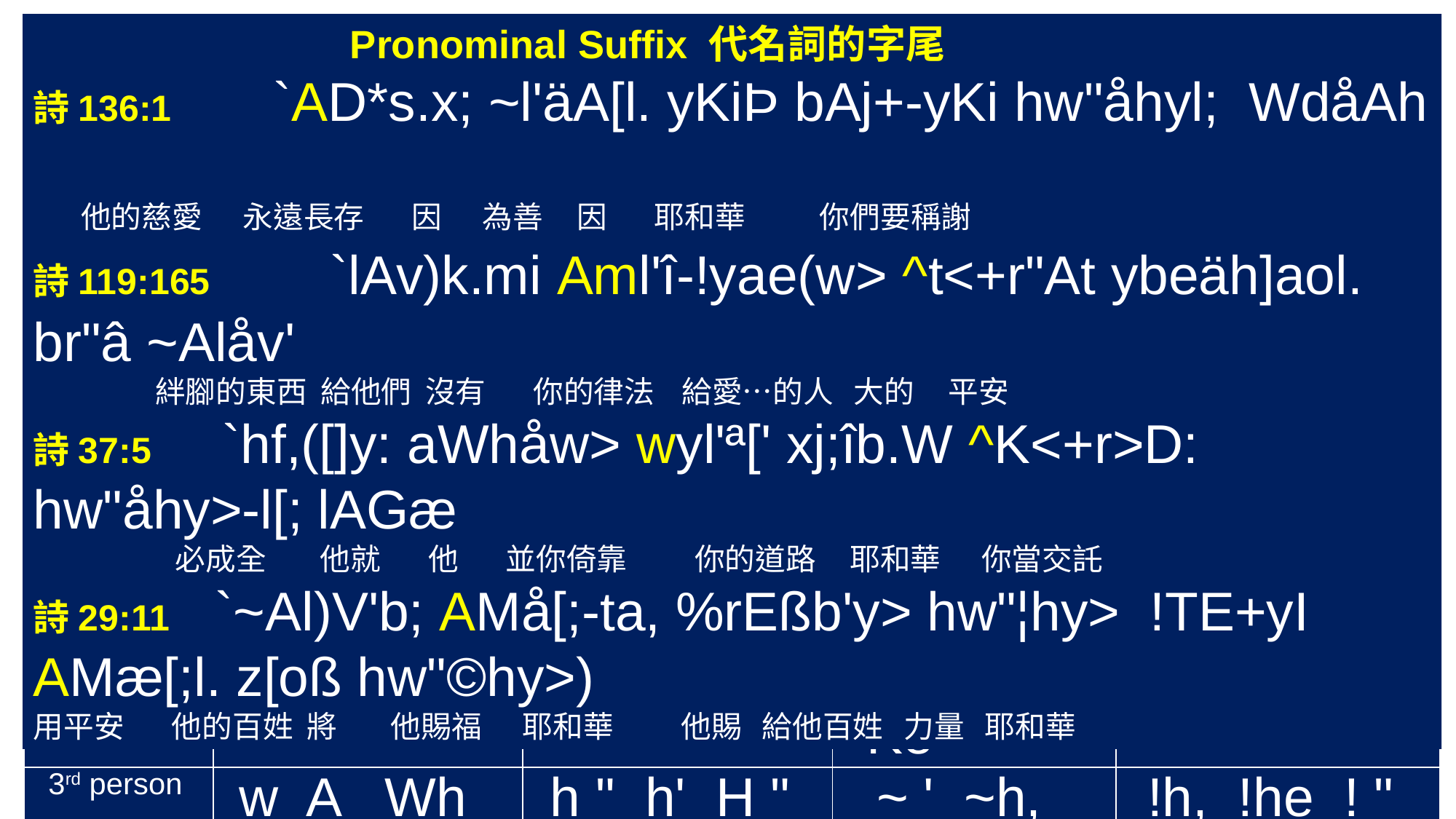

Pronominal Suffix 代名詞的字尾
詩136:1          `AD*s.x; ~l'äA[l. yKiÞ bAj+-yKi hw"åhyl;  WdåAh
      他的慈愛      永遠長存       因      為善     因       耶和華           你們要稱謝
詩119:165          `lAv)k.mi Aml'î-!yae(w> ^t<+r"At ybeäh]aol. br"â ~Alåv'
                 絆腳的東西  給他們  沒有       你的律法    給愛…的人   大的     平安
詩37:5       `hf,([]y: aWhåw> wyl'ª[' xj;îb.W ^K<+r>D: hw"åhy>-l[; lAGæ
                    必成全        他就       他       並你倚靠          你的道路     耶和華      你當交託
詩29:11    `~Al)V'b; AMå[;-ta, %rEßb'y> hw"¦hy>  !TE+yI AMæ[;l. z[oß hw"©hy>)
用平安       他的百姓  將        他賜福      耶和華          他賜   給他百姓   力量   耶和華

|  | Singular |  | Plural |  |
| --- | --- | --- | --- | --- |
|  | Masculine | Feminine | Masculine | Feminine |
| 1st person | y I ynI |  | Wn |  |
| 2nd person | ^ | % | ~K, ~k, ~Ke | !K, !k, !Ke |
| 3rd person | w A Wh Wn | h " h' H " hn" | ~ ' ~h, ~he | !h, !he ! " hn" |